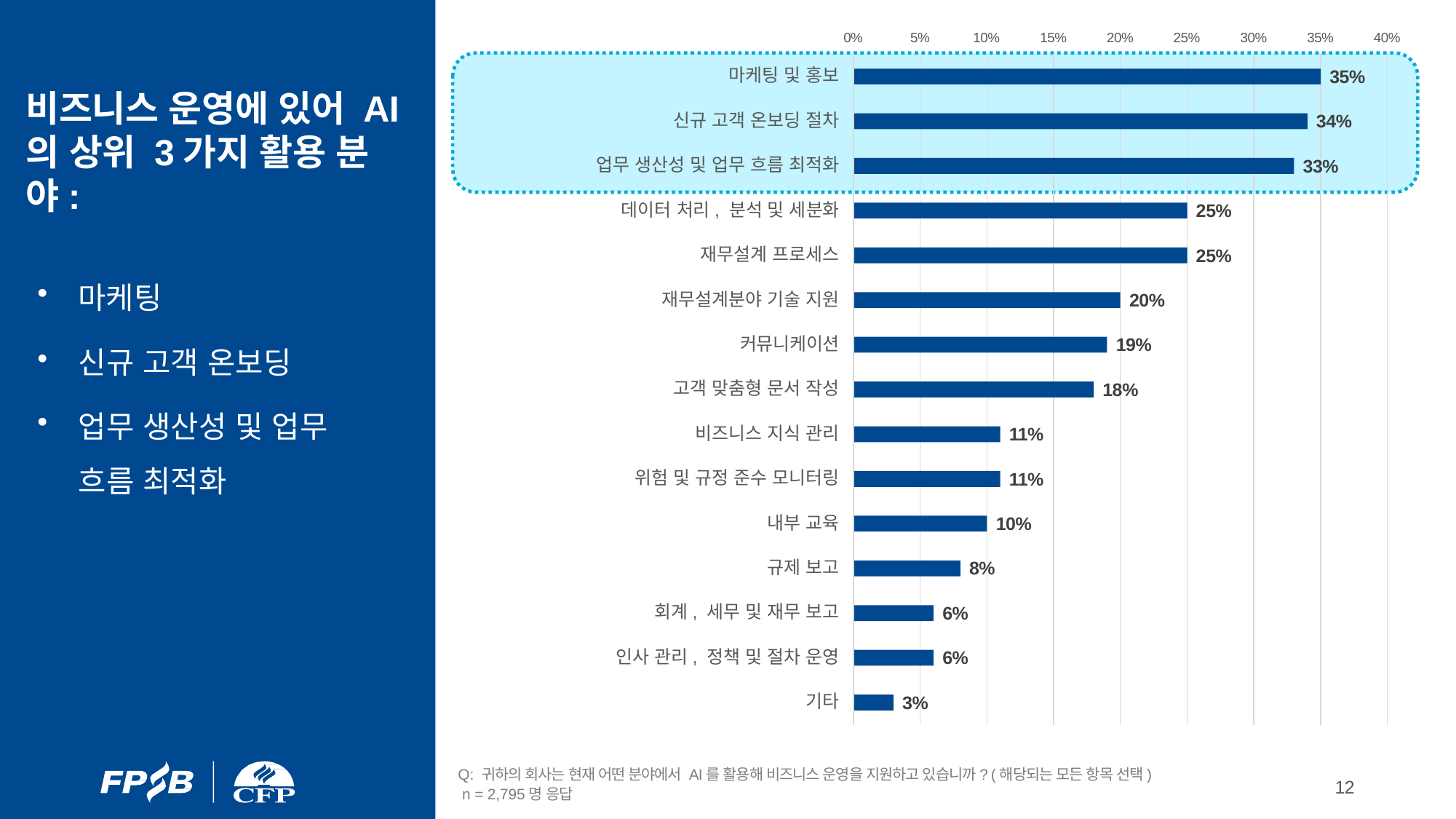

0%
5%
10%
15%
20%
25%
30%
35%
40%

마케팅 및 홍보
35%
비즈니스 운영에 있어 AI의 상위 3가지 활용 분야:
신규 고객 온보딩 절차
34%
업무 생산성 및 업무 흐름 최적화
33%
데이터 처리, 분석 및 세분화
25%
재무설계 프로세스
25%
마케팅
신규 고객 온보딩
업무 생산성 및 업무 흐름 최적화
재무설계분야 기술 지원
20%
커뮤니케이션
19%
고객 맞춤형 문서 작성
18%
비즈니스 지식 관리
11%
위험 및 규정 준수 모니터링
11%
내부 교육
10%
규제 보고
8%
회계, 세무 및 재무 보고
6%
인사 관리, 정책 및 절차 운영
6%
기타
3%
Q: 귀하의 회사는 현재 어떤 분야에서 AI를 활용해 비즈니스 운영을 지원하고 있습니까? (해당되는 모든 항목 선택)
 n = 2,795명 응답
12